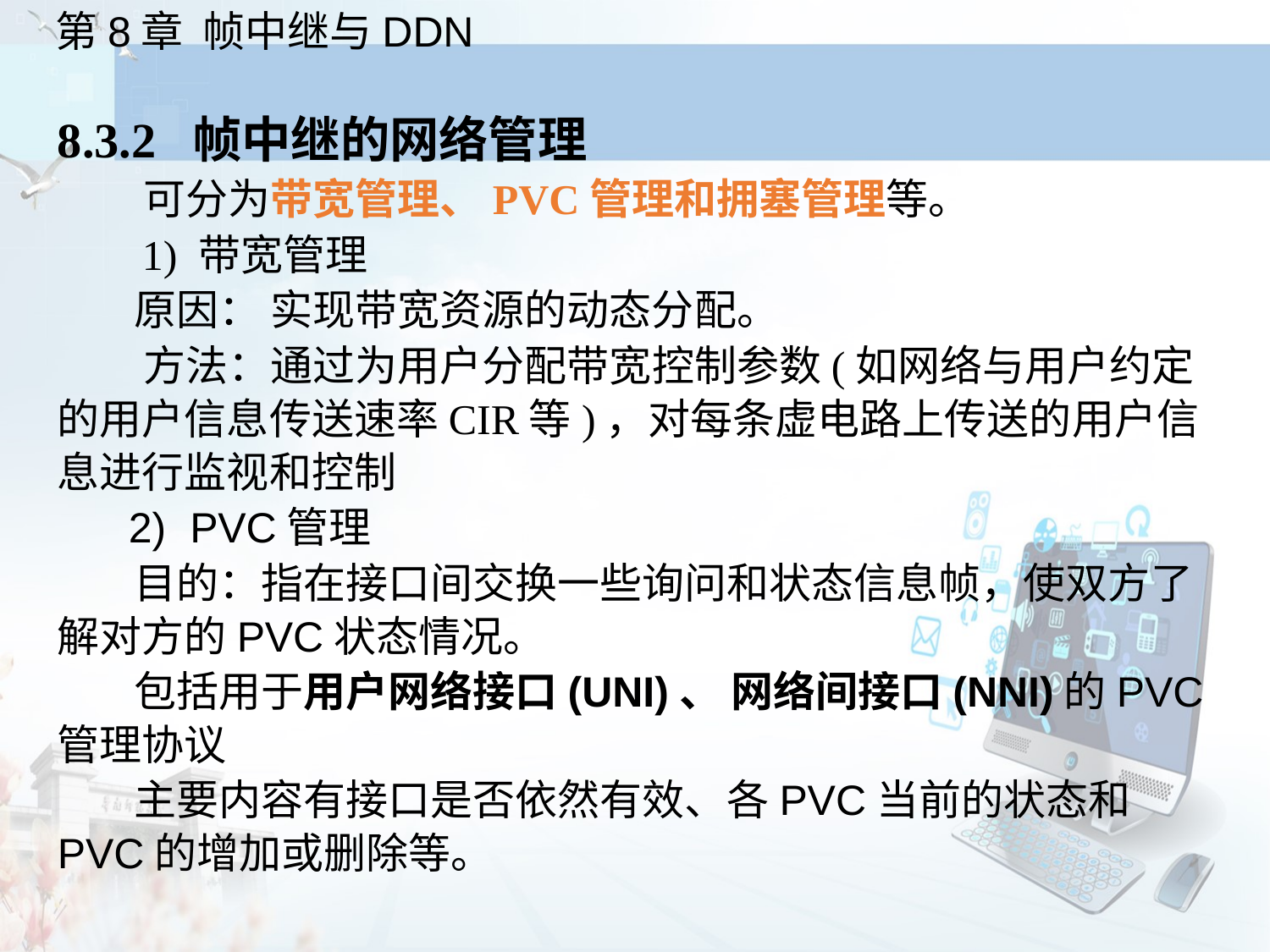

8.3.2  帧中继的网络管理
        可分为带宽管理、PVC管理和拥塞管理等。
        1) 带宽管理
       原因： 实现带宽资源的动态分配。
        方法：通过为用户分配带宽控制参数(如网络与用户约定的用户信息传送速率CIR等)，对每条虚电路上传送的用户信息进行监视和控制
      2)  PVC管理
       目的：指在接口间交换一些询问和状态信息帧，使双方了解对方的PVC状态情况。
       包括用于用户网络接口(UNI)、 网络间接口(NNI)的PVC管理协议
       主要内容有接口是否依然有效、各PVC当前的状态和PVC的增加或删除等。